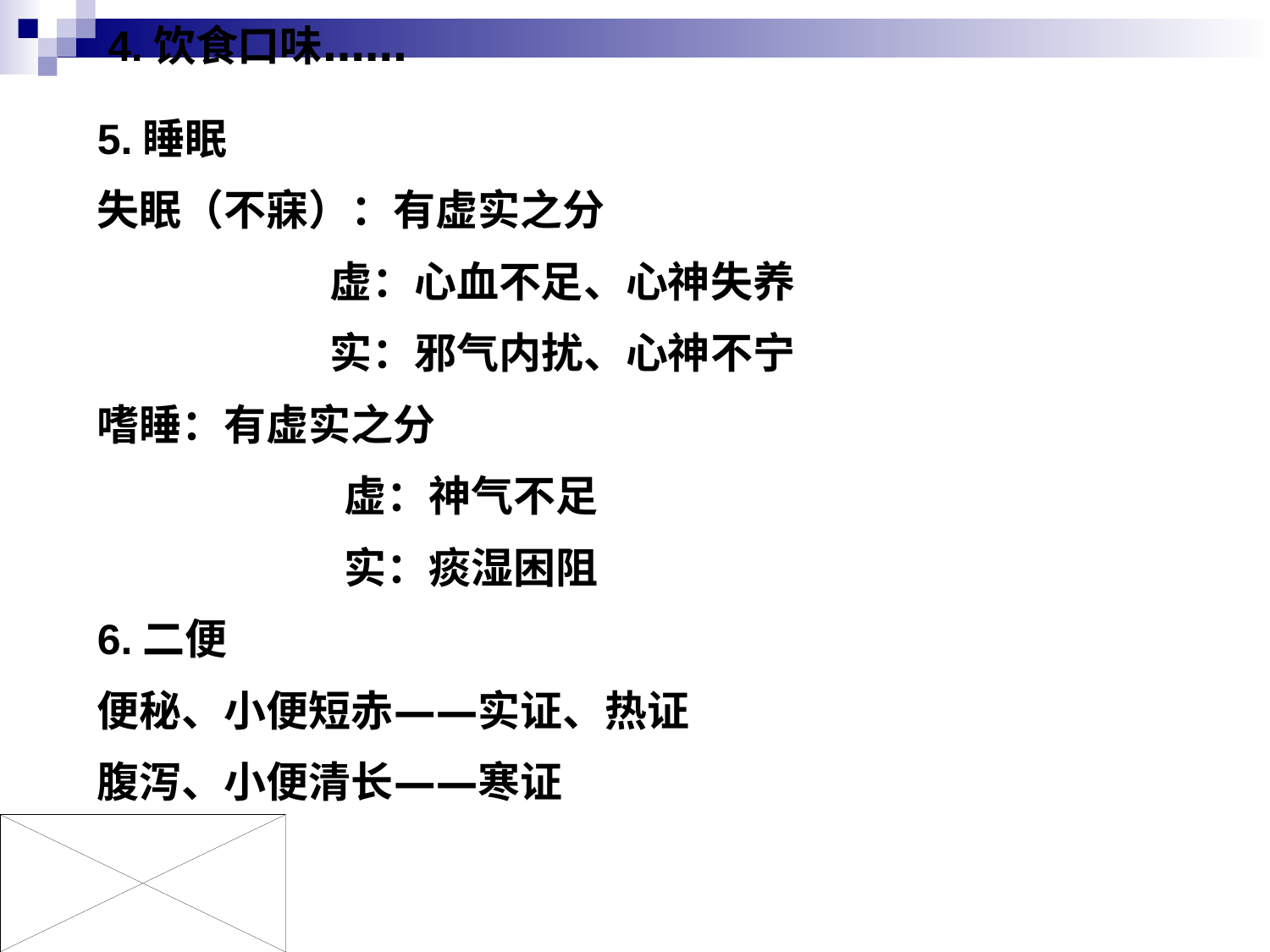

4.饮食口味……
5.睡眠
失眠（不寐）：有虚实之分
               虚：心血不足、心神失养
               实：邪气内扰、心神不宁
嗜睡：有虚实之分
                虚：神气不足
                实：痰湿困阻
6.二便
便秘、小便短赤——实证、热证
腹泻、小便清长——寒证